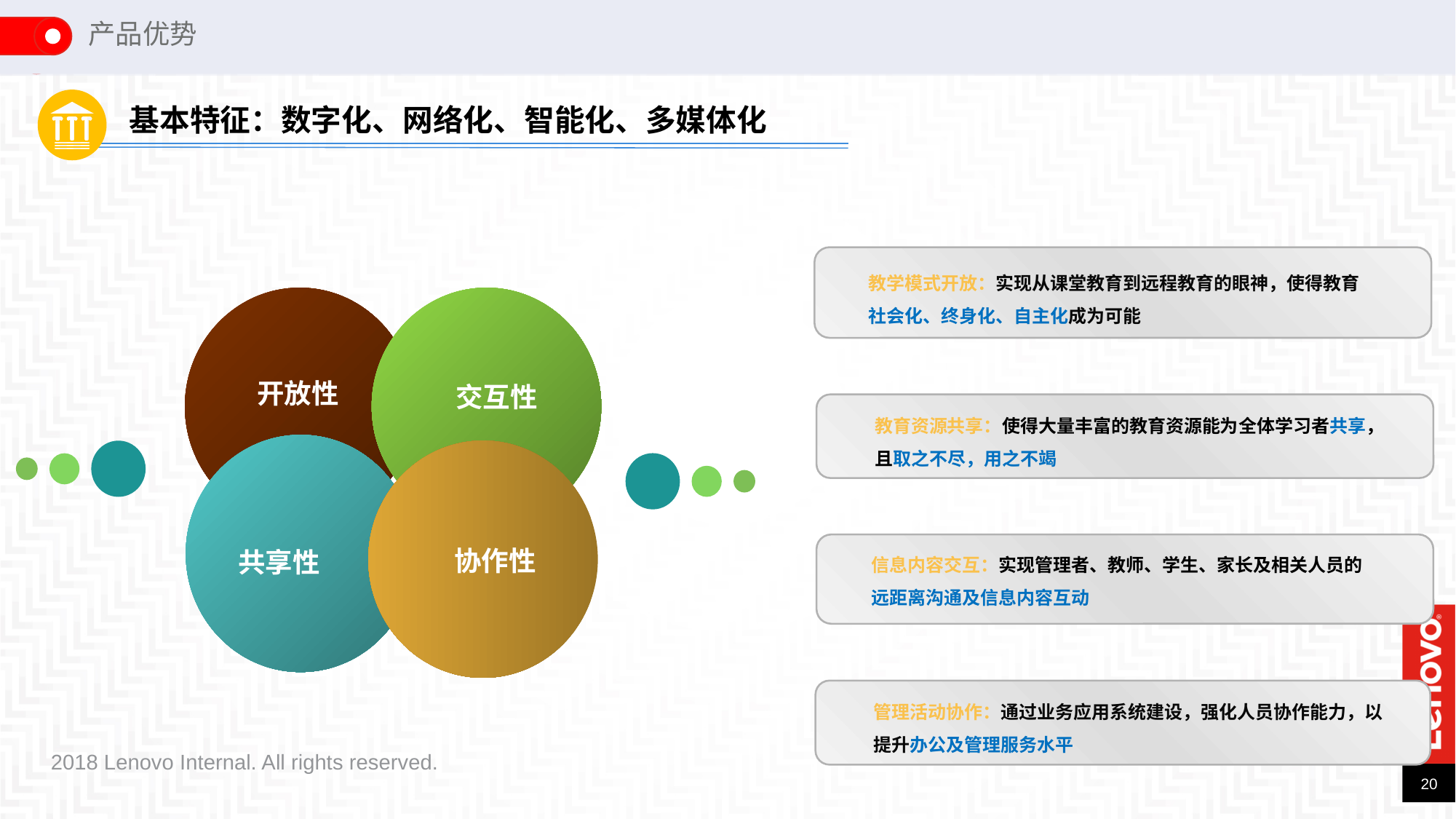

产品优势

基本特征：数字化、网络化、智能化、多媒体化

教学模式开放：实现从课堂教育到远程教育的眼神，使得教育社会化、终身化、自主化成为可能

开放性
交互性

教育资源共享：使得大量丰富的教育资源能为全体学习者共享，且取之不尽，用之不竭

信息内容交互：实现管理者、教师、学生、家长及相关人员的远距离沟通及信息内容互动
协作性
共享性

管理活动协作：通过业务应用系统建设，强化人员协作能力，以提升办公及管理服务水平